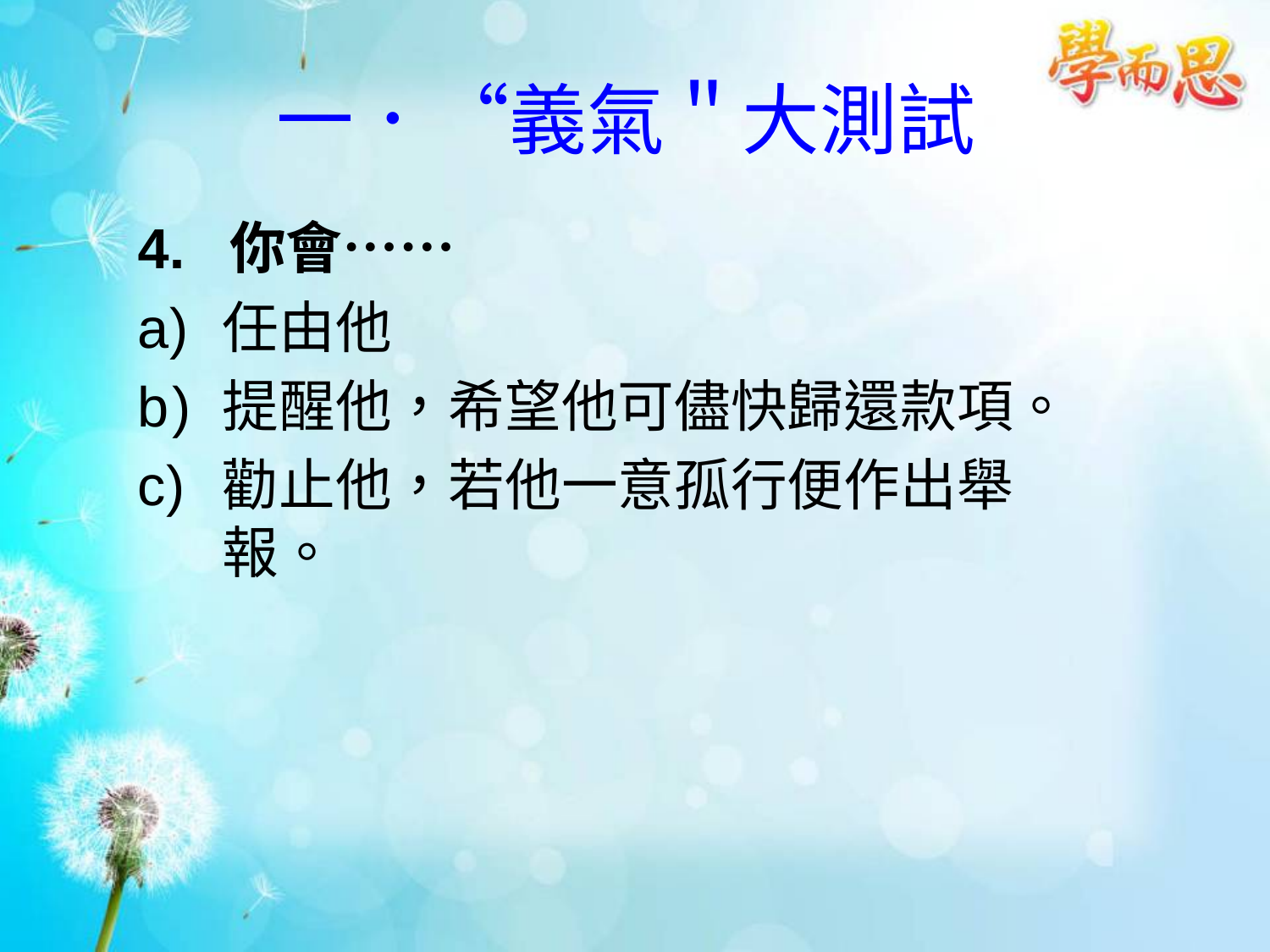

# 一．“義氣＂大測試
4.  你會……
任由他
提醒他，希望他可儘快歸還款項。
勸止他，若他一意孤行便作出舉報。